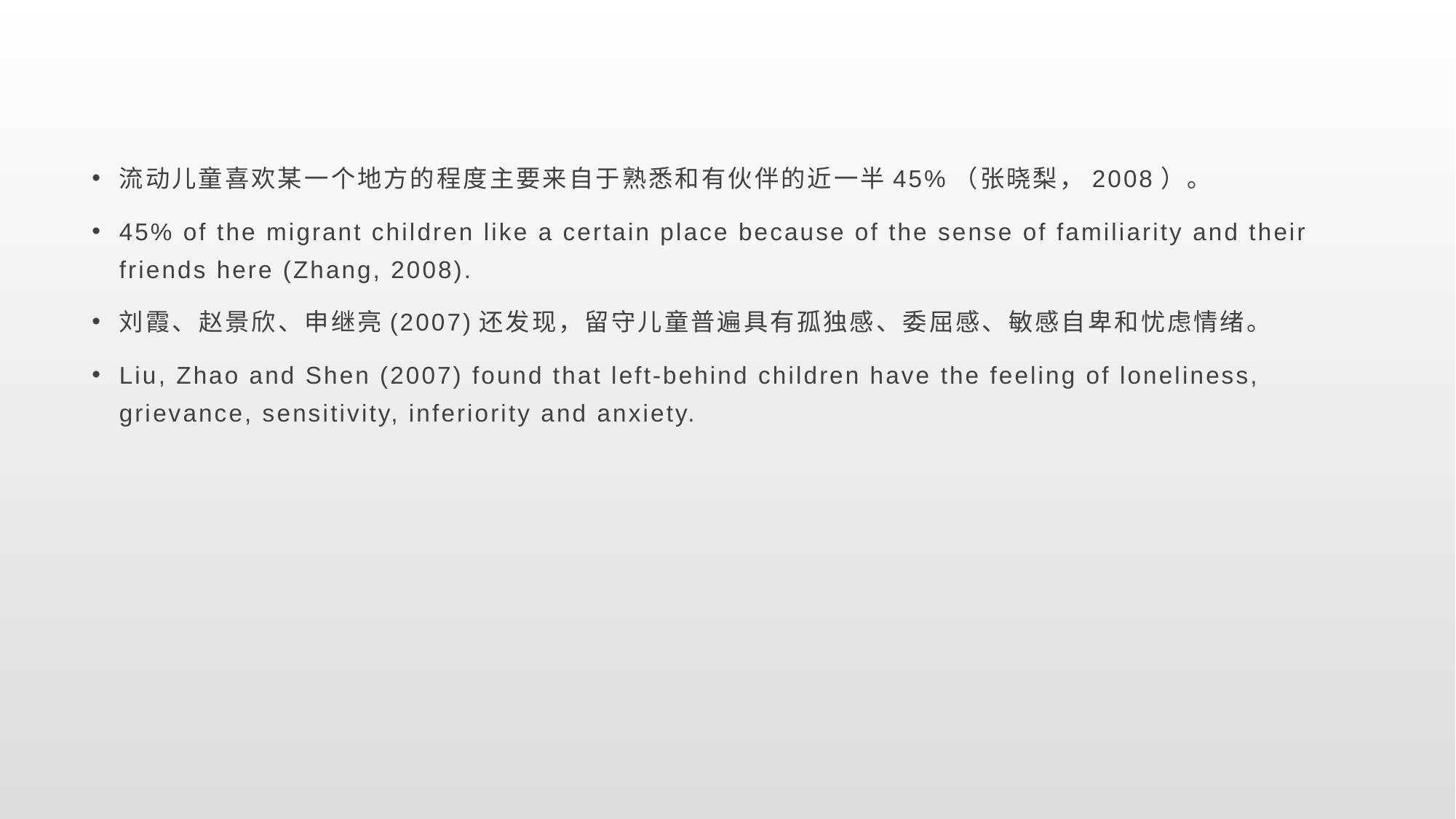

#
流动儿童喜欢某一个地方的程度主要来自于熟悉和有伙伴的近一半45%（张晓梨，2008）。
45% of the migrant children like a certain place because of the sense of familiarity and their friends here (Zhang, 2008).
刘霞、赵景欣、申继亮(2007)还发现，留守儿童普遍具有孤独感、委屈感、敏感自卑和忧虑情绪。
Liu, Zhao and Shen (2007) found that left-behind children have the feeling of loneliness, grievance, sensitivity, inferiority and anxiety.